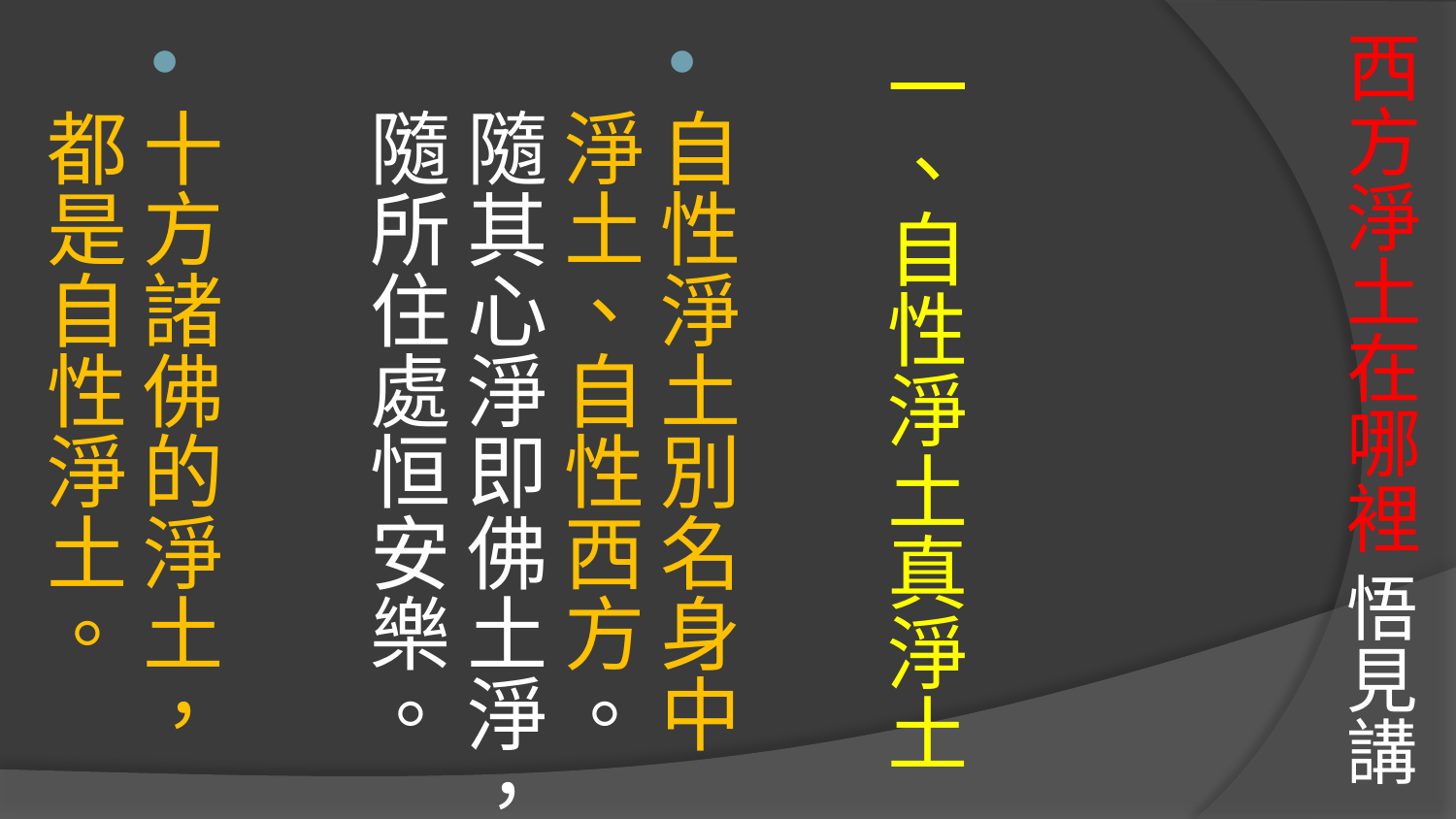

# 西方淨土在哪裡 悟見講
一、自性淨土真淨土

自性淨土別名身中淨土、自性西方。隨其心淨即佛土淨，隨所住處恒安樂。

十方諸佛的淨土，都是自性淨土。